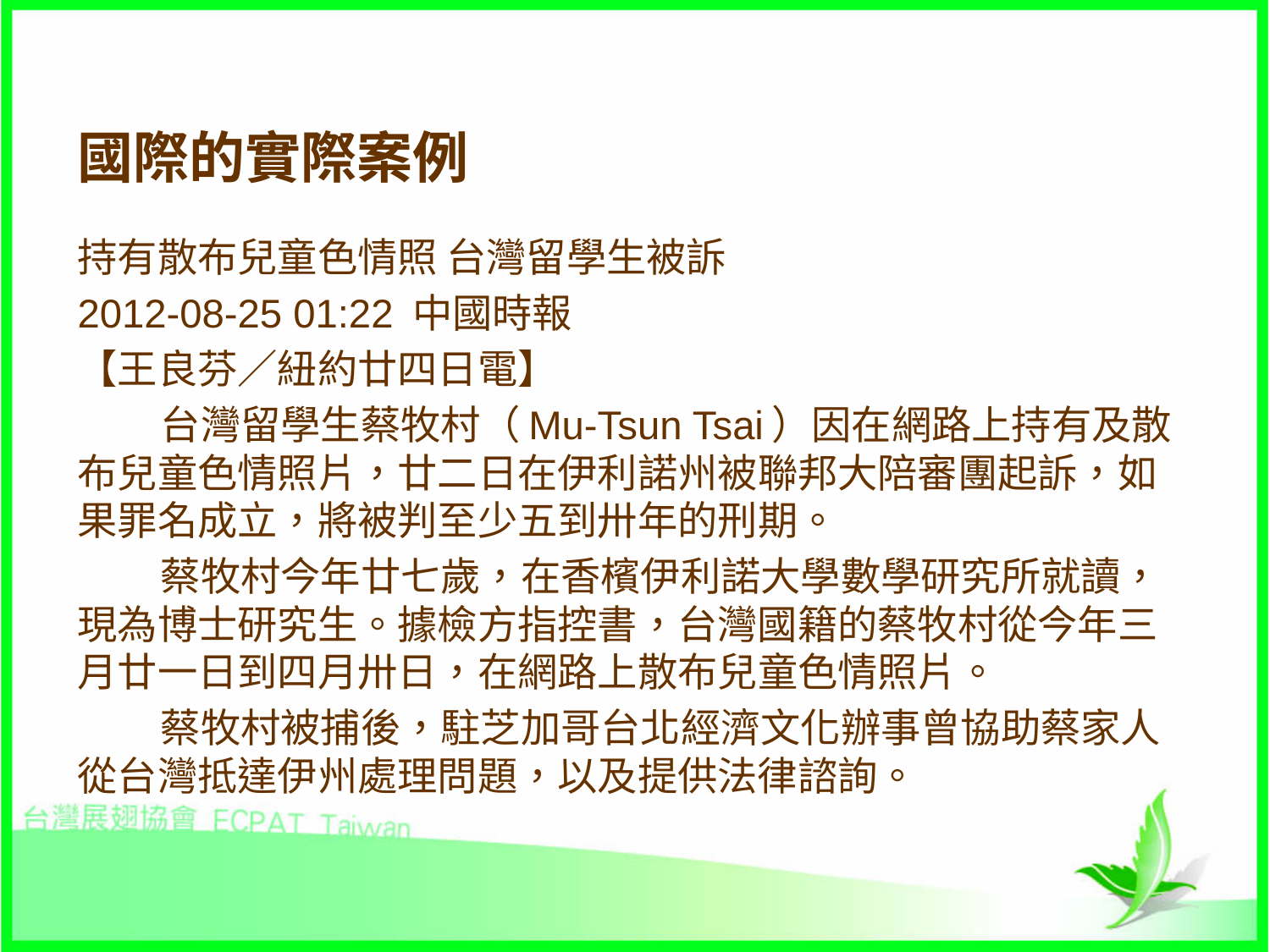

# 國際的實際案例
持有散布兒童色情照 台灣留學生被訴
2012-08-25 01:22 中國時報
【王良芬／紐約廿四日電】
    　台灣留學生蔡牧村（Mu-Tsun Tsai）因在網路上持有及散布兒童色情照片，廿二日在伊利諾州被聯邦大陪審團起訴，如果罪名成立，將被判至少五到卅年的刑期。
    　蔡牧村今年廿七歲，在香檳伊利諾大學數學研究所就讀，現為博士研究生。據檢方指控書，台灣國籍的蔡牧村從今年三月廿一日到四月卅日，在網路上散布兒童色情照片。
    　蔡牧村被捕後，駐芝加哥台北經濟文化辦事曾協助蔡家人從台灣抵達伊州處理問題，以及提供法律諮詢。